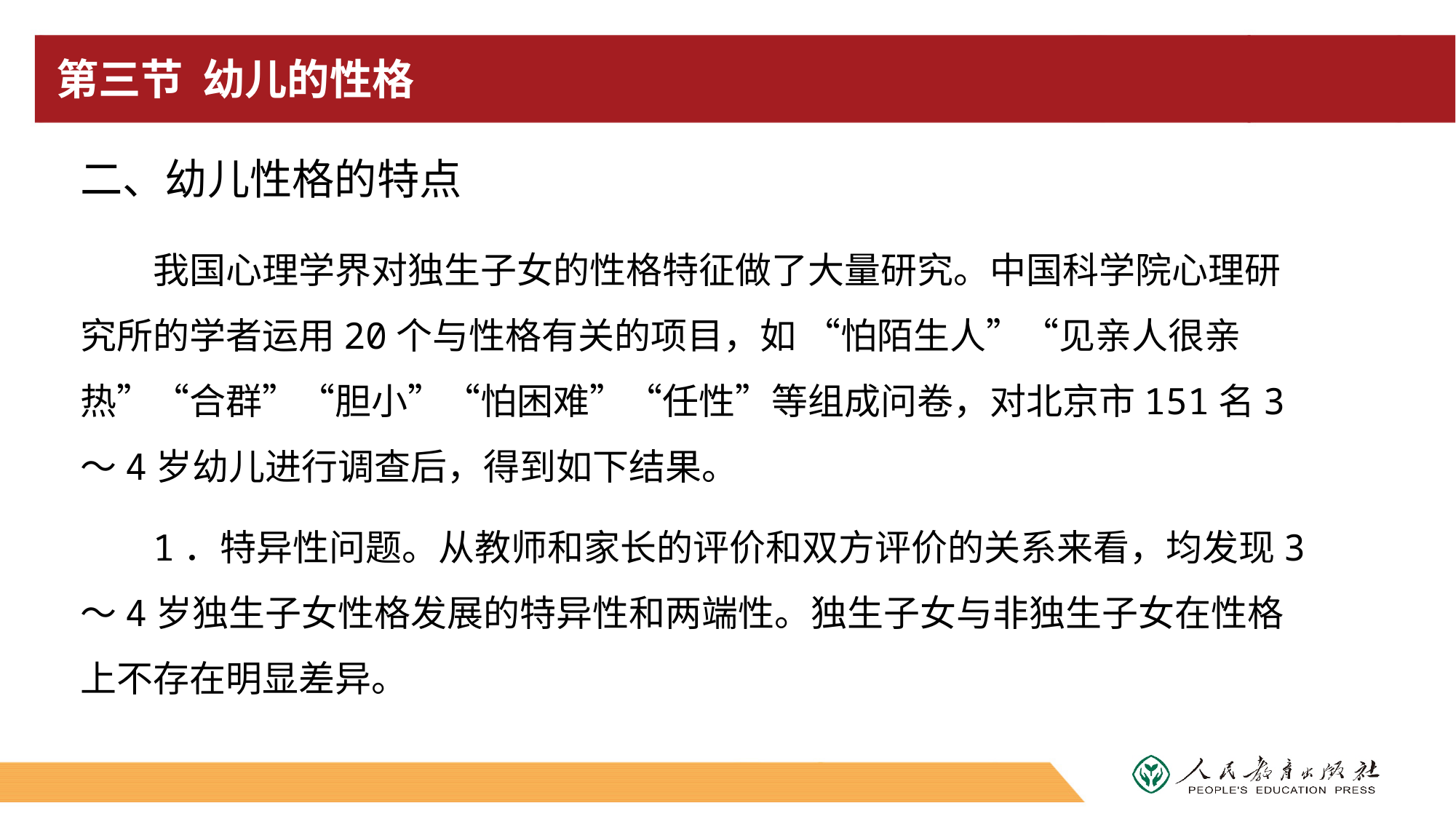

# 第三节  幼儿的性格
二、幼儿性格的特点
我国心理学界对独生子女的性格特征做了大量研究。中国科学院心理研究所的学者运用20个与性格有关的项目，如 “怕陌生人”“见亲人很亲热”“合群”“胆小”“怕困难”“任性”等组成问卷，对北京市151名3～4岁幼儿进行调查后，得到如下结果。
1．特异性问题。从教师和家长的评价和双方评价的关系来看，均发现3～4岁独生子女性格发展的特异性和两端性。独生子女与非独生子女在性格上不存在明显差异。